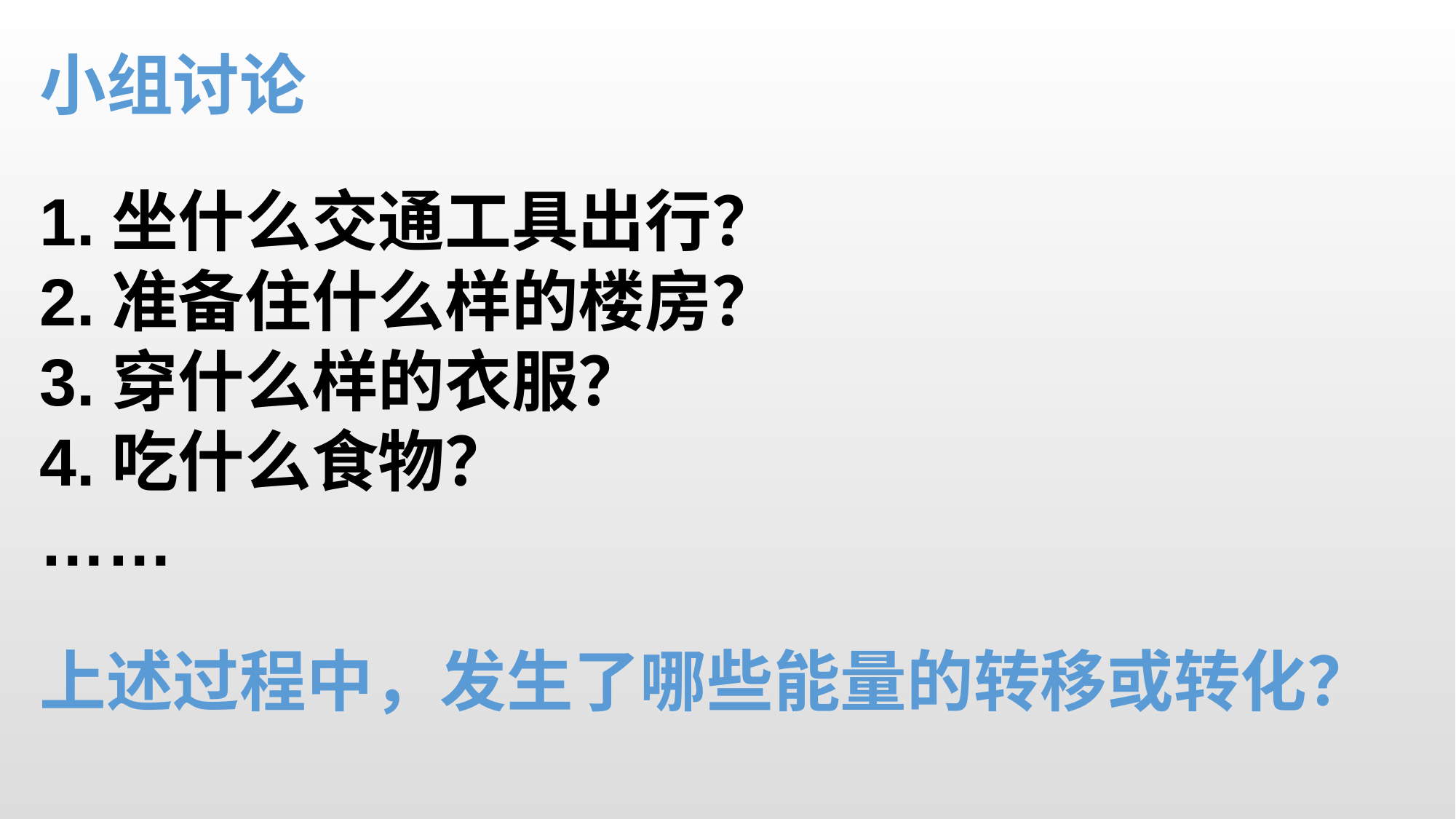

小组讨论
1.坐什么交通工具出行？
2.准备住什么样的楼房？
3.穿什么样的衣服？
4.吃什么食物？
……
上述过程中，发生了哪些能量的转移或转化？